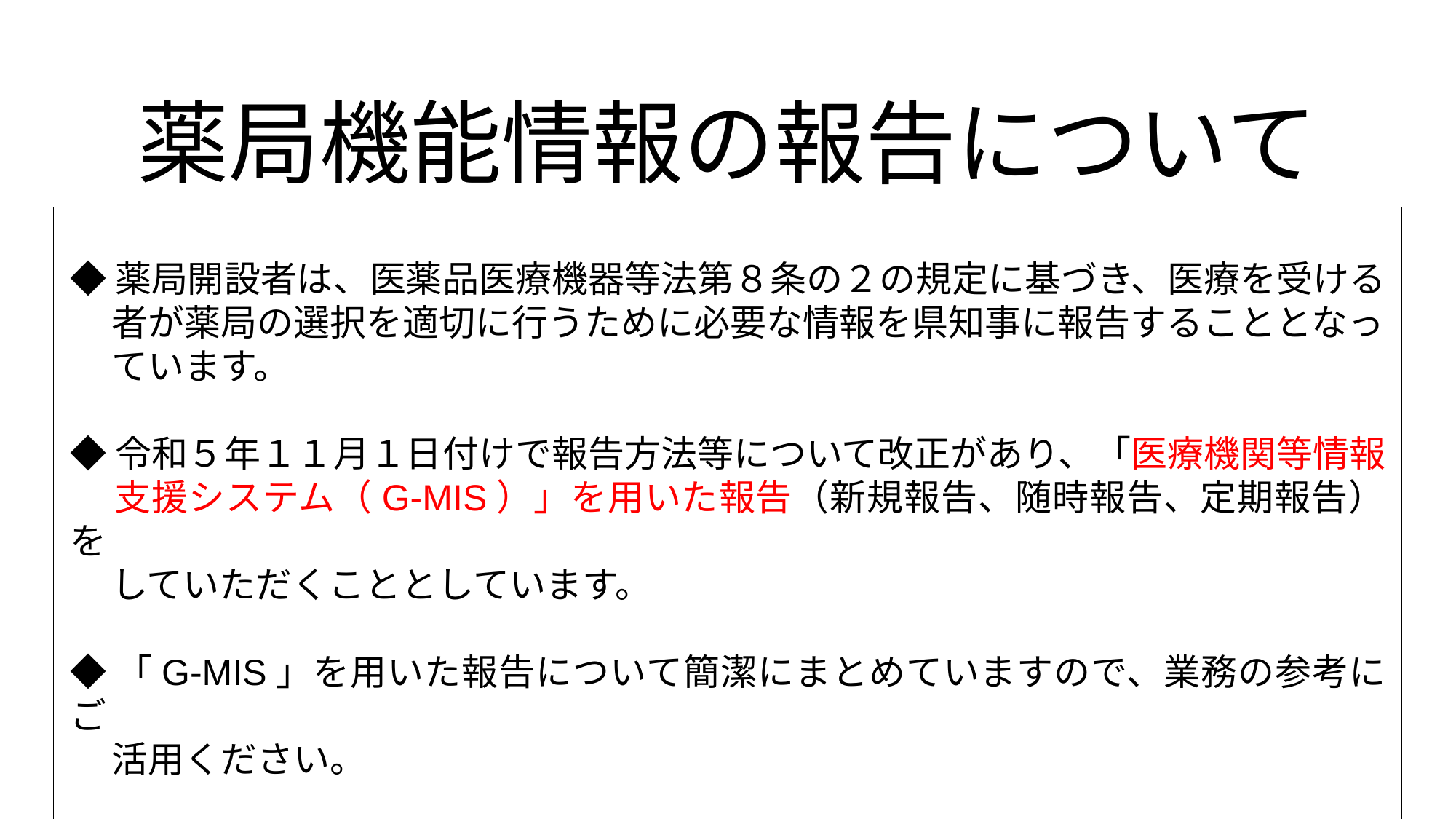

# 薬局機能情報の報告について

◆薬局開設者は、医薬品医療機器等法第８条の２の規定に基づき、医療を受ける
    者が薬局の選択を適切に行うために必要な情報を県知事に報告することとなっ
    ています。

◆令和５年１１月１日付けで報告方法等について改正があり、「医療機関等情報
    支援システム（G-MIS）」を用いた報告（新規報告、随時報告、定期報告）を
    していただくこととしています。

◆「G-MIS」を用いた報告について簡潔にまとめていますので、業務の参考にご
    活用ください。